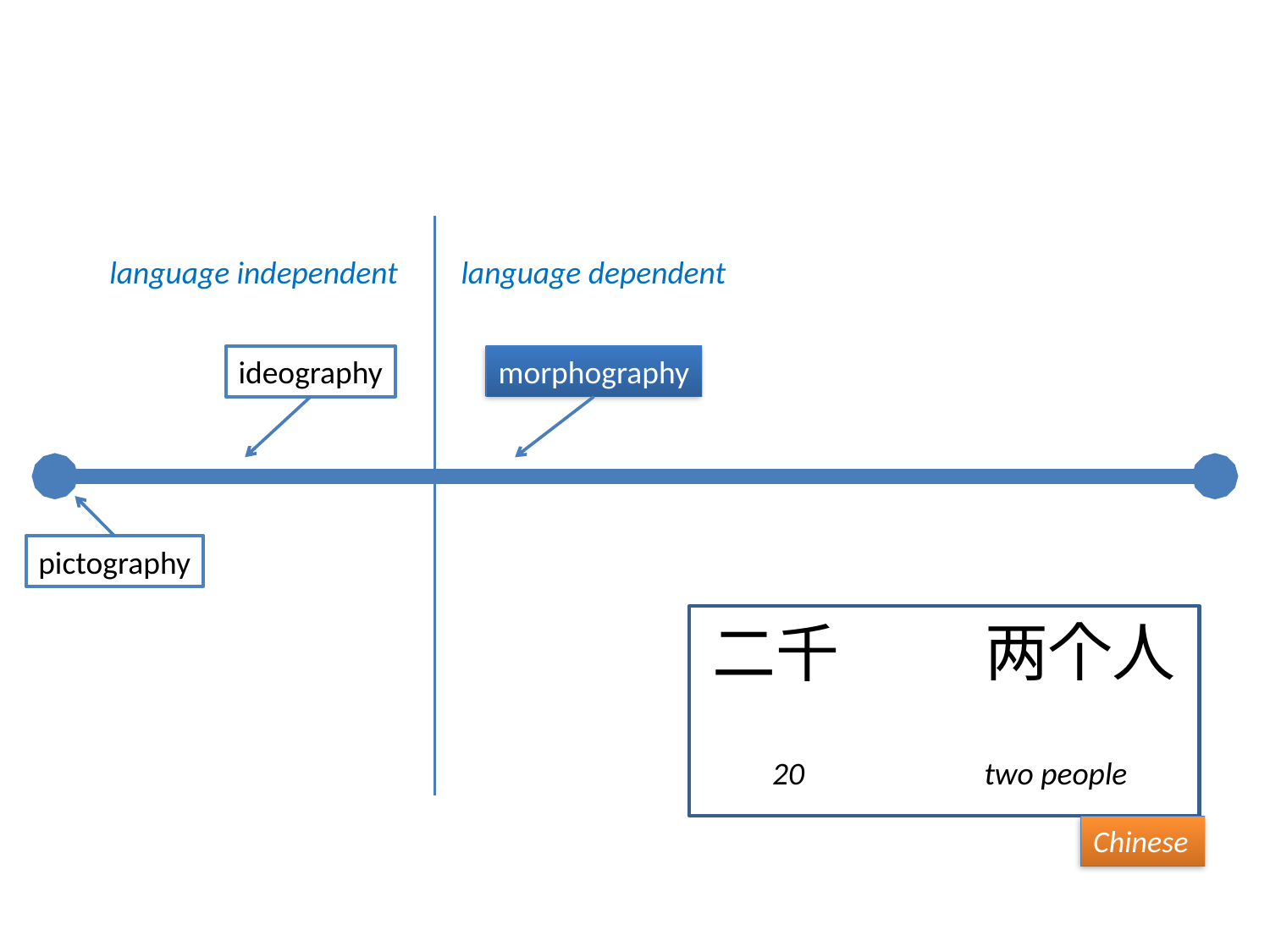

language independent
language dependent
ideography
morphography
pictography

 两个人
二千
20
two people
Chinese